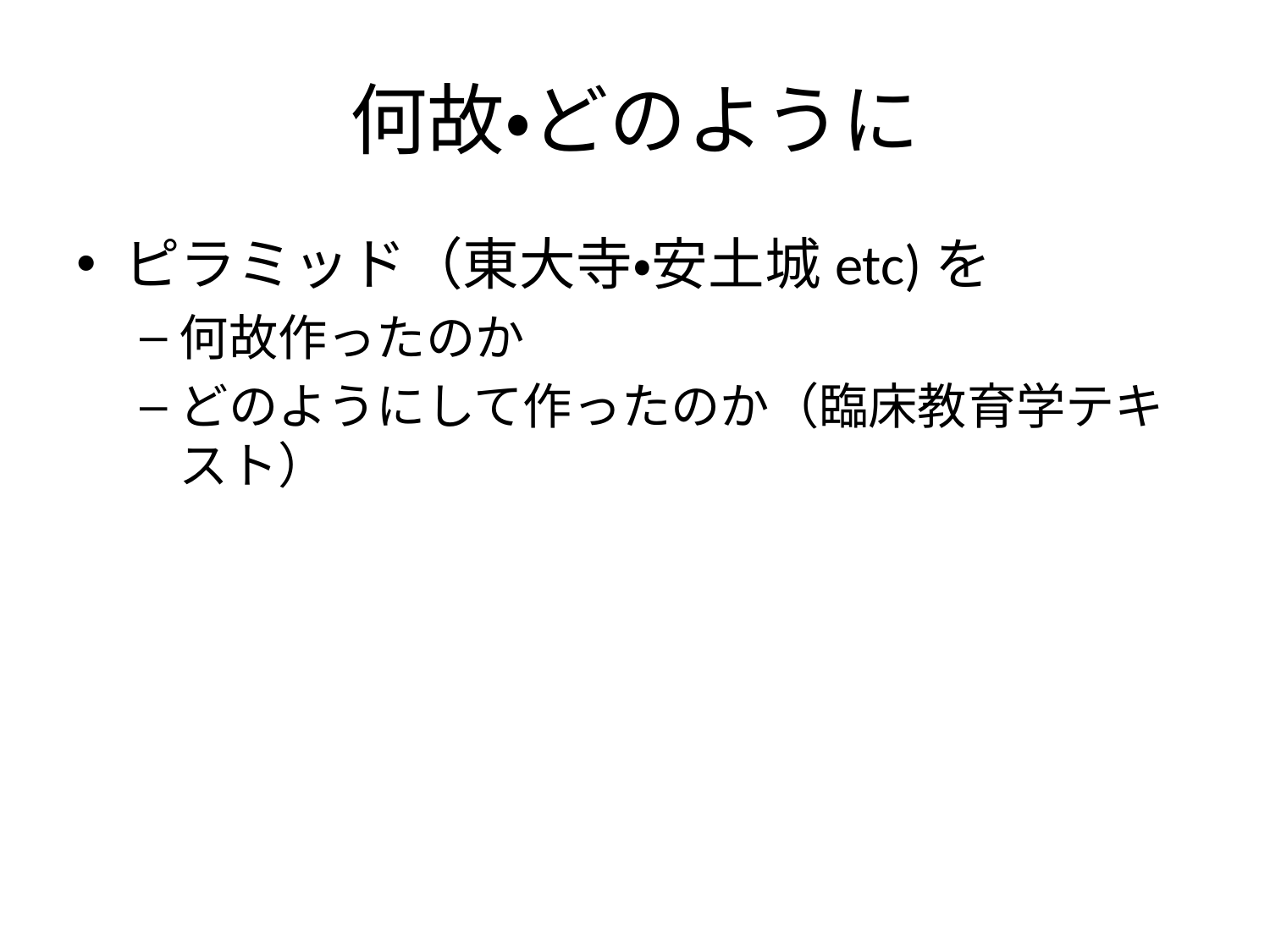

# 何故・どのように
ピラミッド（東大寺・安土城etc)を
何故作ったのか
どのようにして作ったのか（臨床教育学テキスト）